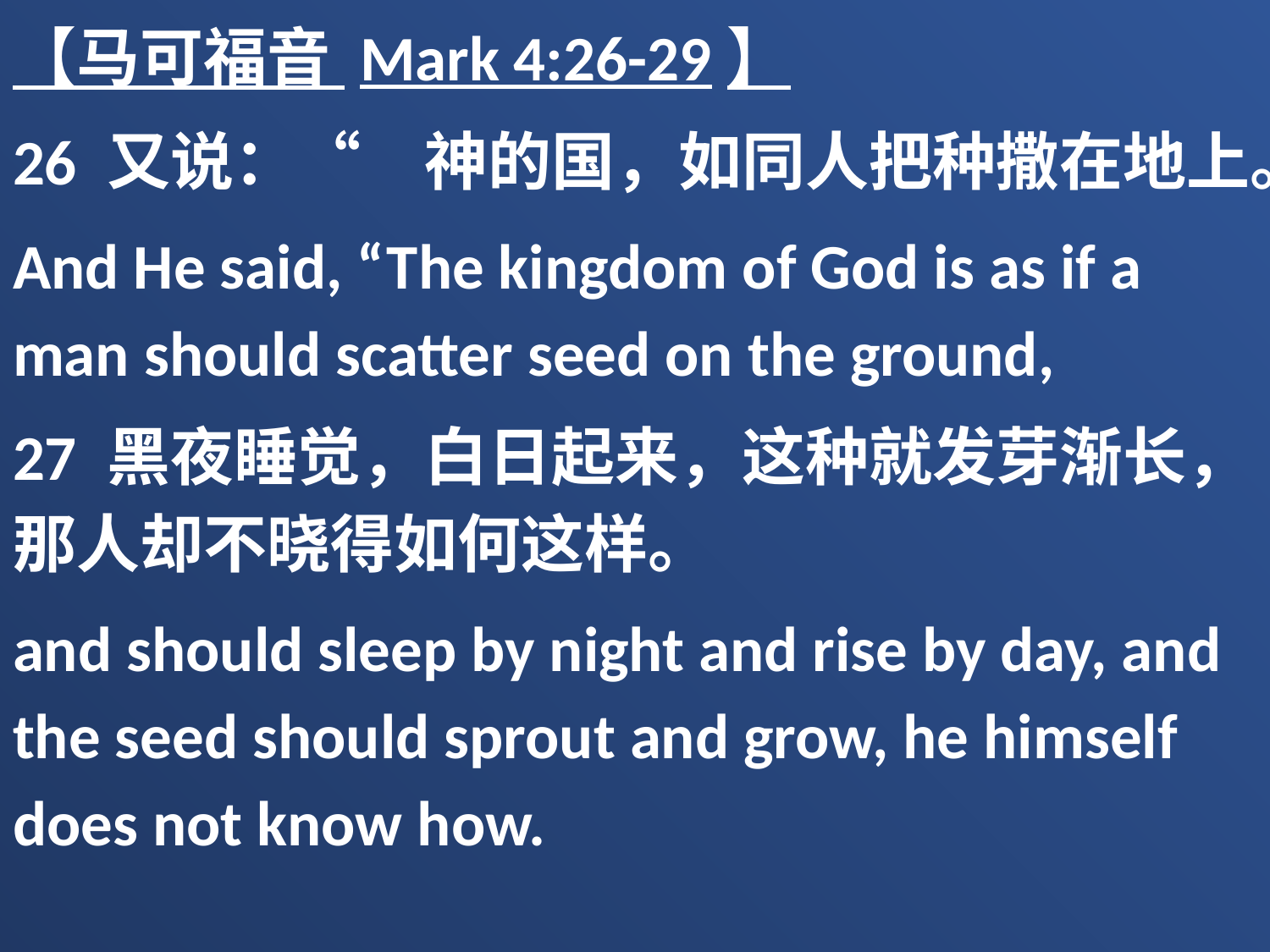

【马可福音 Mark 4:26-29】
26 又说：“　神的国，如同人把种撒在地上。
And He said, “The kingdom of God is as if a man should scatter seed on the ground,
27 黑夜睡觉，白日起来，这种就发芽渐长，那人却不晓得如何这样。
and should sleep by night and rise by day, and the seed should sprout and grow, he himself does not know how.